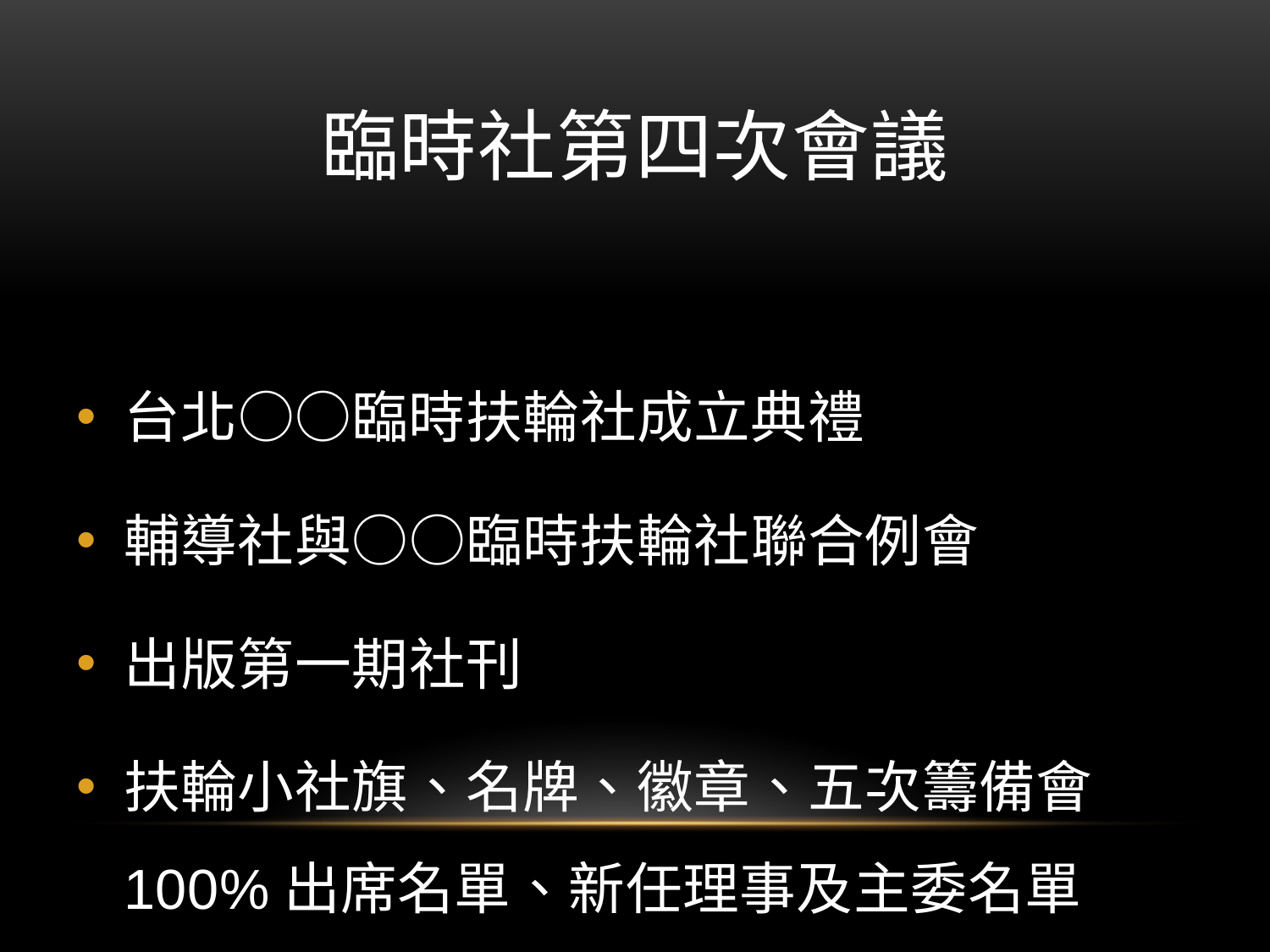

# 臨時社第四次會議
台北○○臨時扶輪社成立典禮
輔導社與○○臨時扶輪社聯合例會
出版第一期社刊
扶輪小社旗、名牌、徽章、五次籌備會100%出席名單、新任理事及主委名單